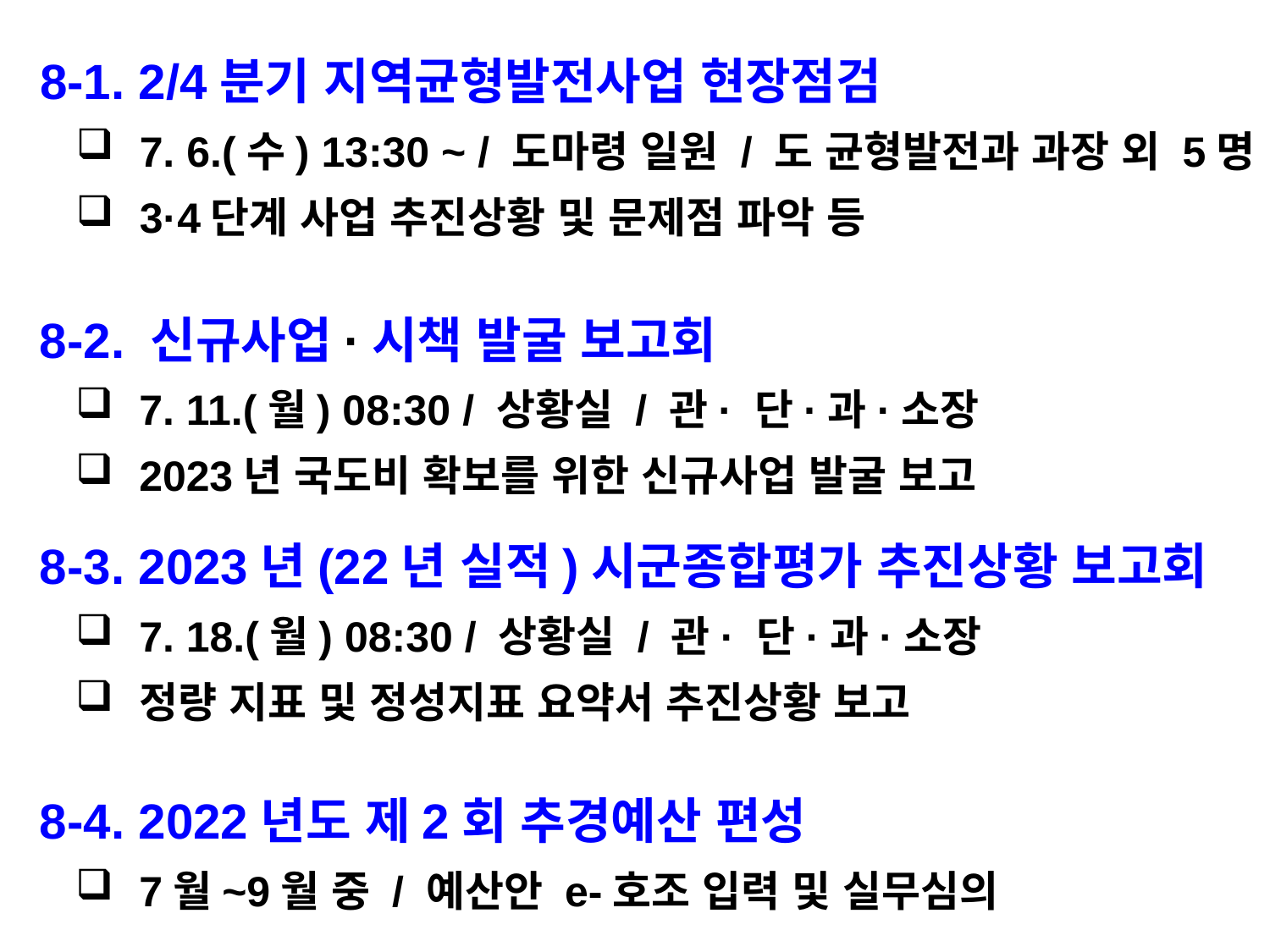

8-1. 2/4분기 지역균형발전사업 현장점검
7. 6.(수) 13:30 ~ / 도마령 일원 / 도 균형발전과 과장 외 5명
3·4단계 사업 추진상황 및 문제점 파악 등
  8-2. 신규사업·시책 발굴 보고회
7. 11.(월) 08:30 / 상황실 / 관· 단·과·소장
2023년 국도비 확보를 위한 신규사업 발굴 보고
  8-3. 2023년(22년 실적)시군종합평가 추진상황 보고회
7. 18.(월) 08:30 / 상황실 / 관· 단·과·소장
정량 지표 및 정성지표 요약서 추진상황 보고
  8-4. 2022년도 제2회 추경예산 편성
7월~9월 중 / 예산안 e-호조 입력 및 실무심의